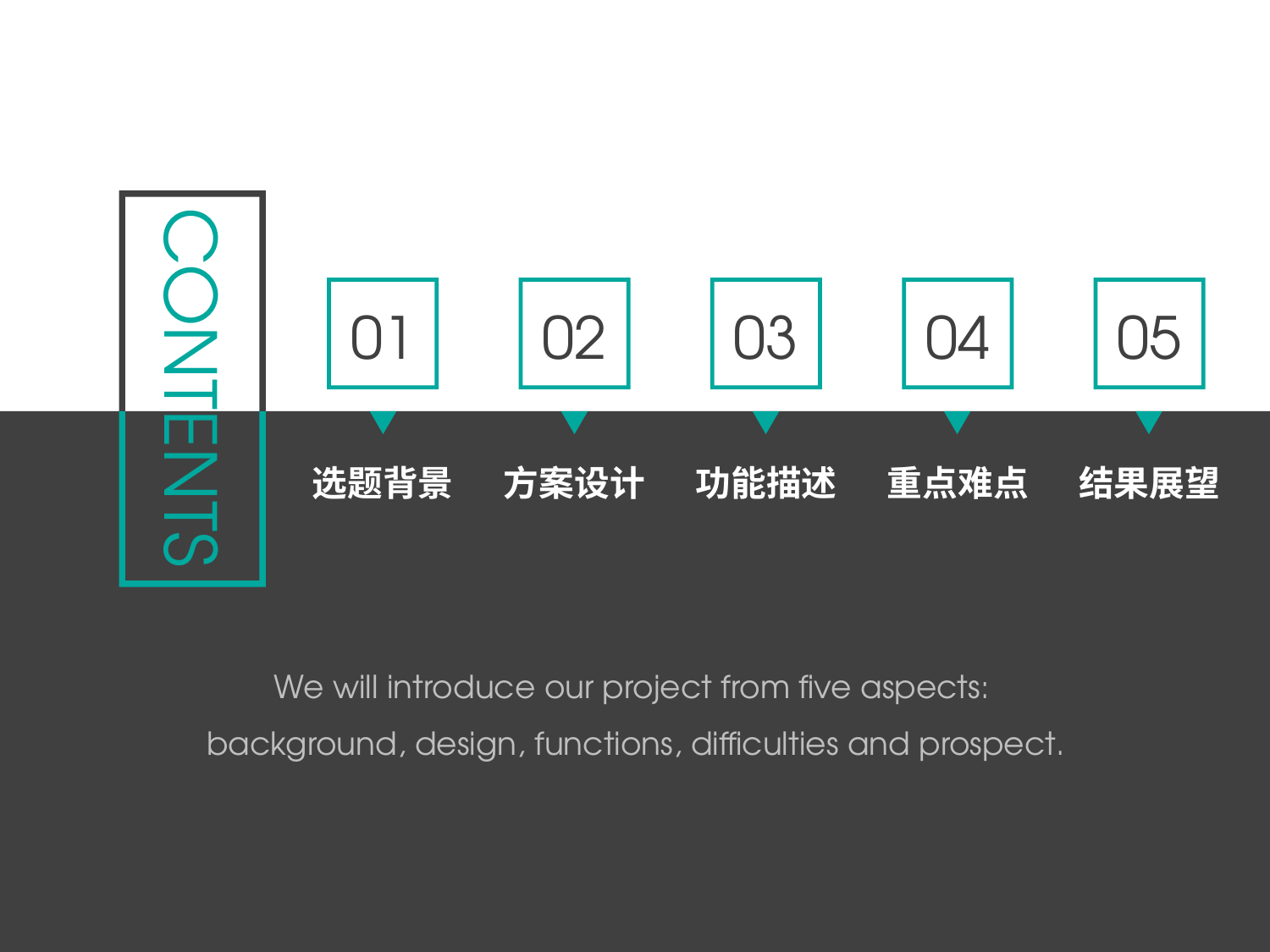

CONTENTS

01

选题背景

02

方案设计

03

功能描述

04

重点难点

05

结果展望

We will introduce our project from five aspects:
background, design, functions, difficulties and prospect.
2